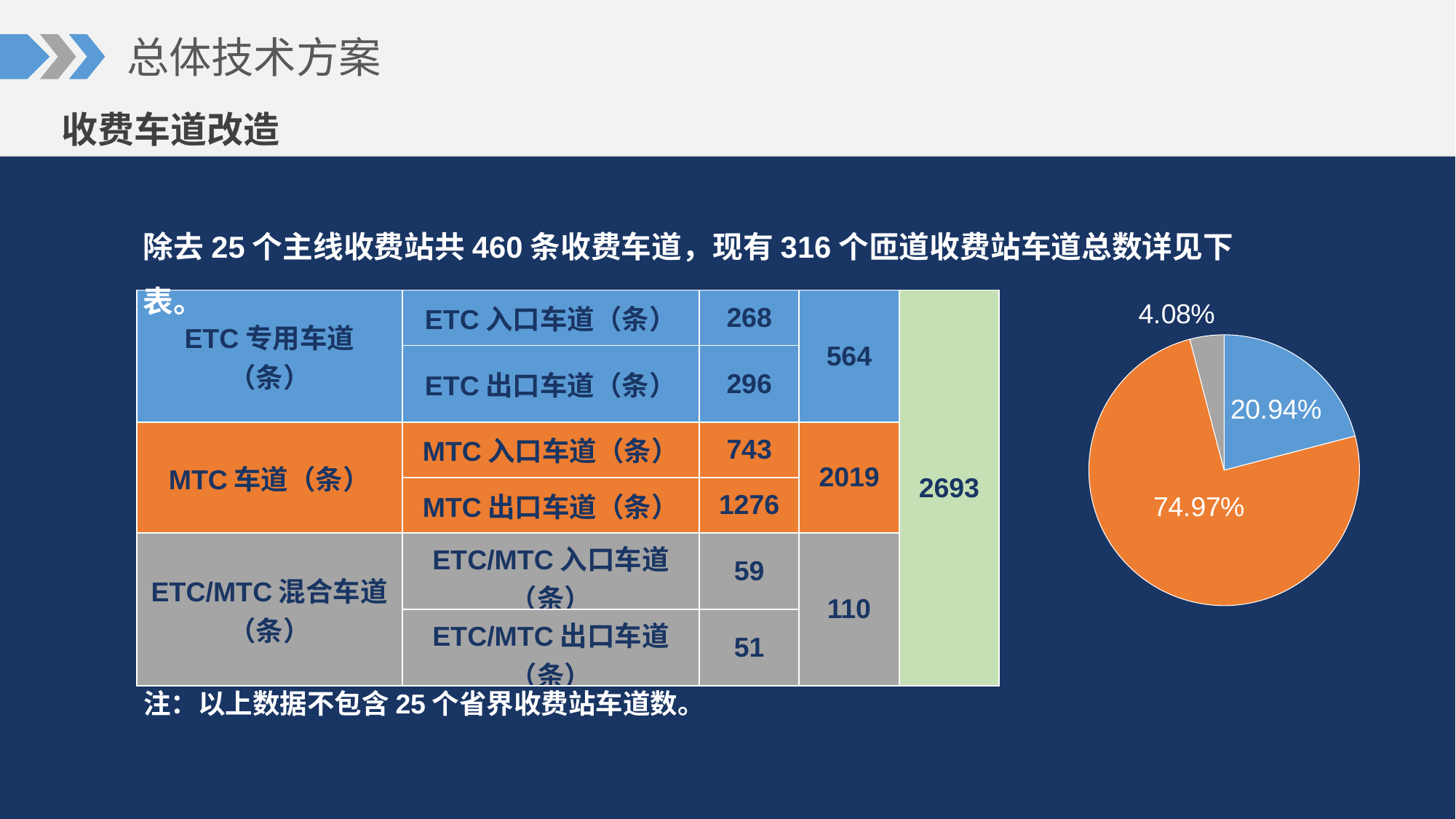

总体技术方案

收费车道改造

除去25个主线收费站共460条收费车道，现有316个匝道收费站车道总数详见下表。
| ETC专用车道（条） | ETC入口车道（条） | 268 | 564 | 2693 |
| --- | --- | --- | --- | --- |
|  | ETC出口车道（条） | 296 |  |  |
| MTC车道（条） | MTC入口车道（条） | 743 | 2019 |  |
|  | MTC出口车道（条） | 1276 |  |  |
| ETC/MTC混合车道（条） | ETC/MTC入口车道（条） | 59 | 110 |  |
|  | ETC/MTC出口车道（条） | 51 |  |  |

### Chart

| Category | 收费车道数 |
|---|---|
| ETC专用车道 | 564.0 |
| MTC车道 | 2019.0 |
| 混合车道 | 110.0 |
注：以上数据不包含25个省界收费站车道数。